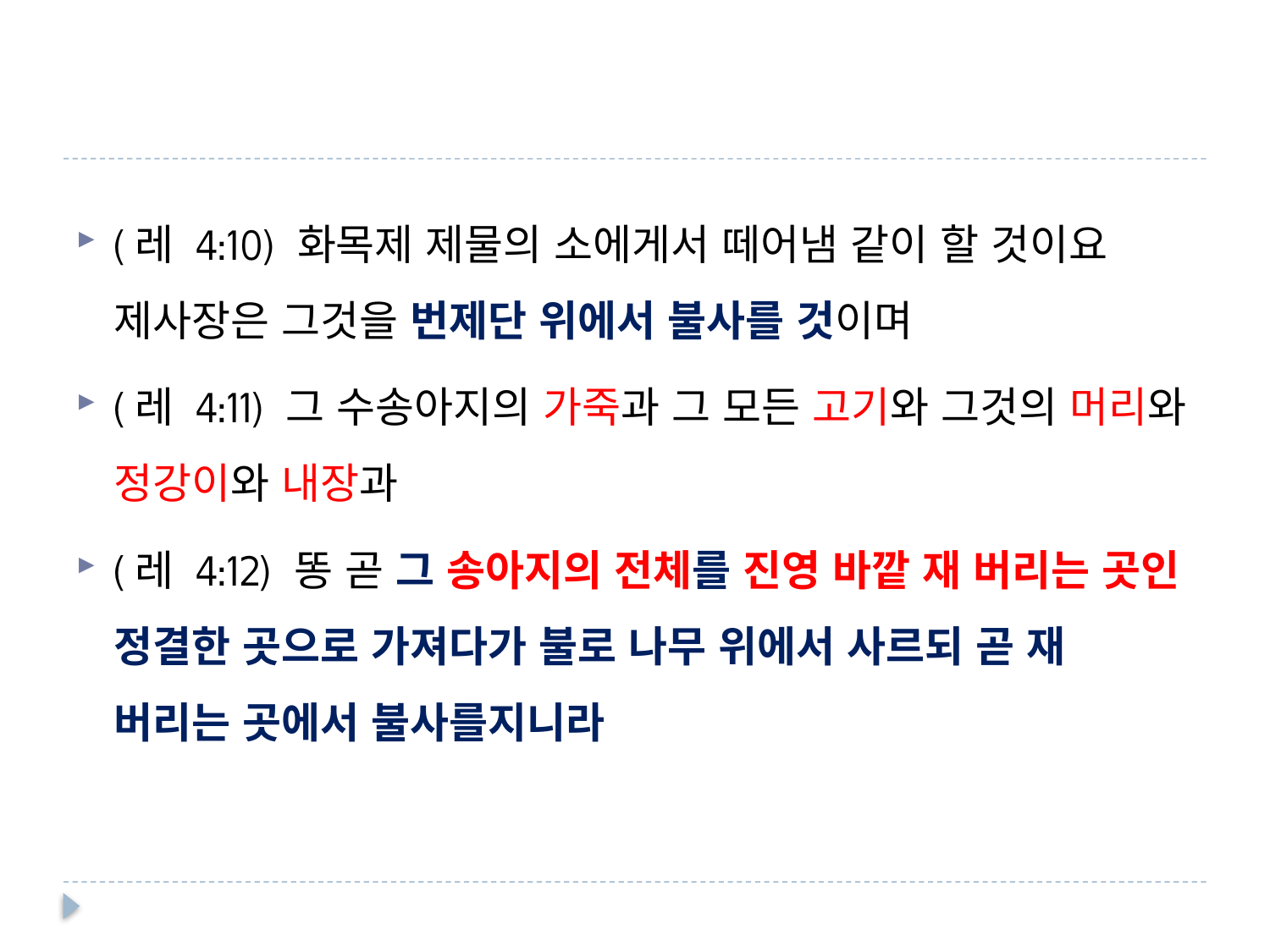

#
(레 4:10) 화목제 제물의 소에게서 떼어냄 같이 할 것이요 제사장은 그것을 번제단 위에서 불사를 것이며
(레 4:11) 그 수송아지의 가죽과 그 모든 고기와 그것의 머리와 정강이와 내장과
(레 4:12) 똥 곧 그 송아지의 전체를 진영 바깥 재 버리는 곳인 정결한 곳으로 가져다가 불로 나무 위에서 사르되 곧 재 버리는 곳에서 불사를지니라